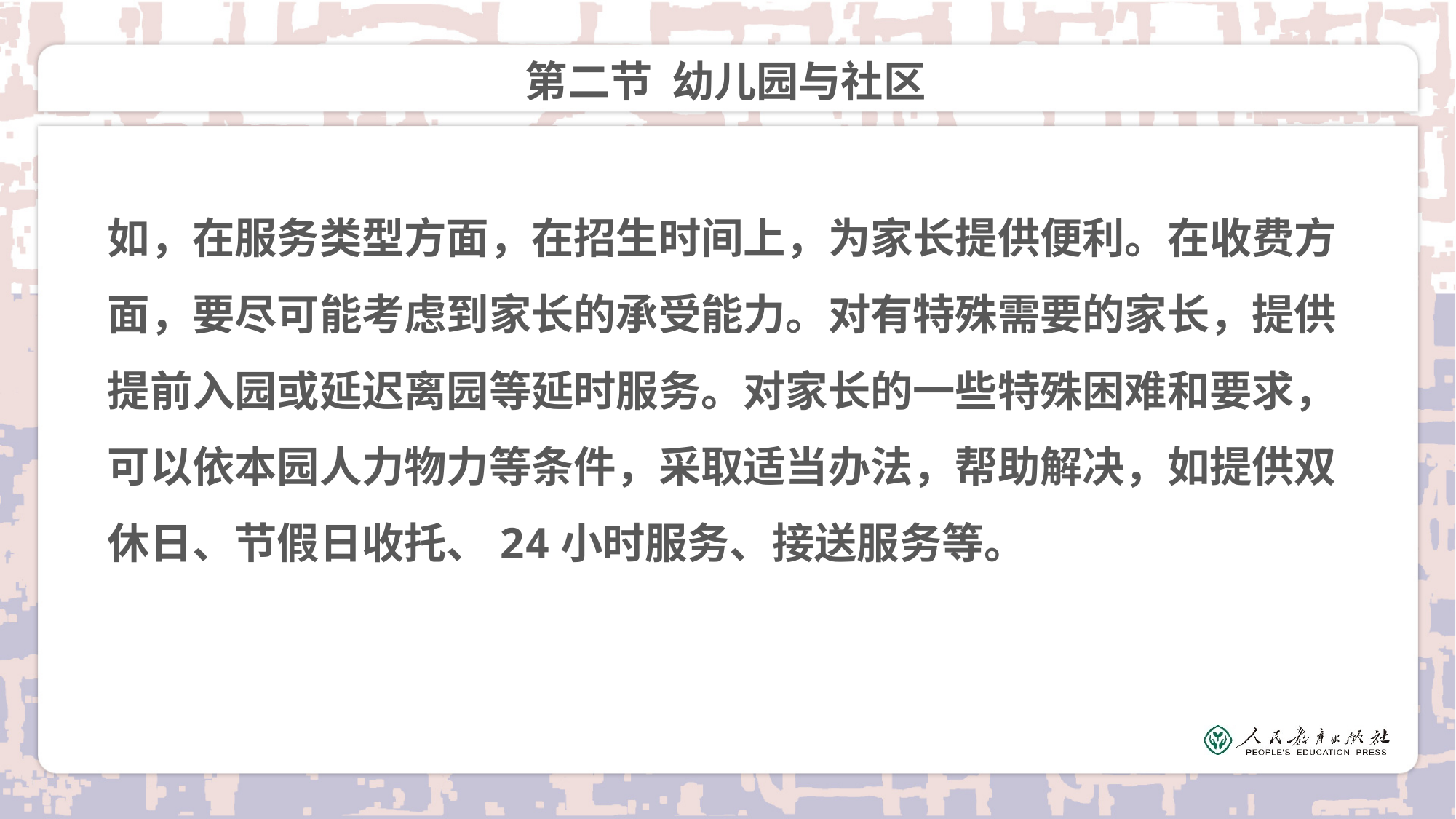

# 第二节  幼儿园与社区
如，在服务类型方面，在招生时间上，为家长提供便利。在收费方面，要尽可能考虑到家长的承受能力。对有特殊需要的家长，提供提前入园或延迟离园等延时服务。对家长的一些特殊困难和要求，可以依本园人力物力等条件，采取适当办法，帮助解决，如提供双休日、节假日收托、24小时服务、接送服务等。